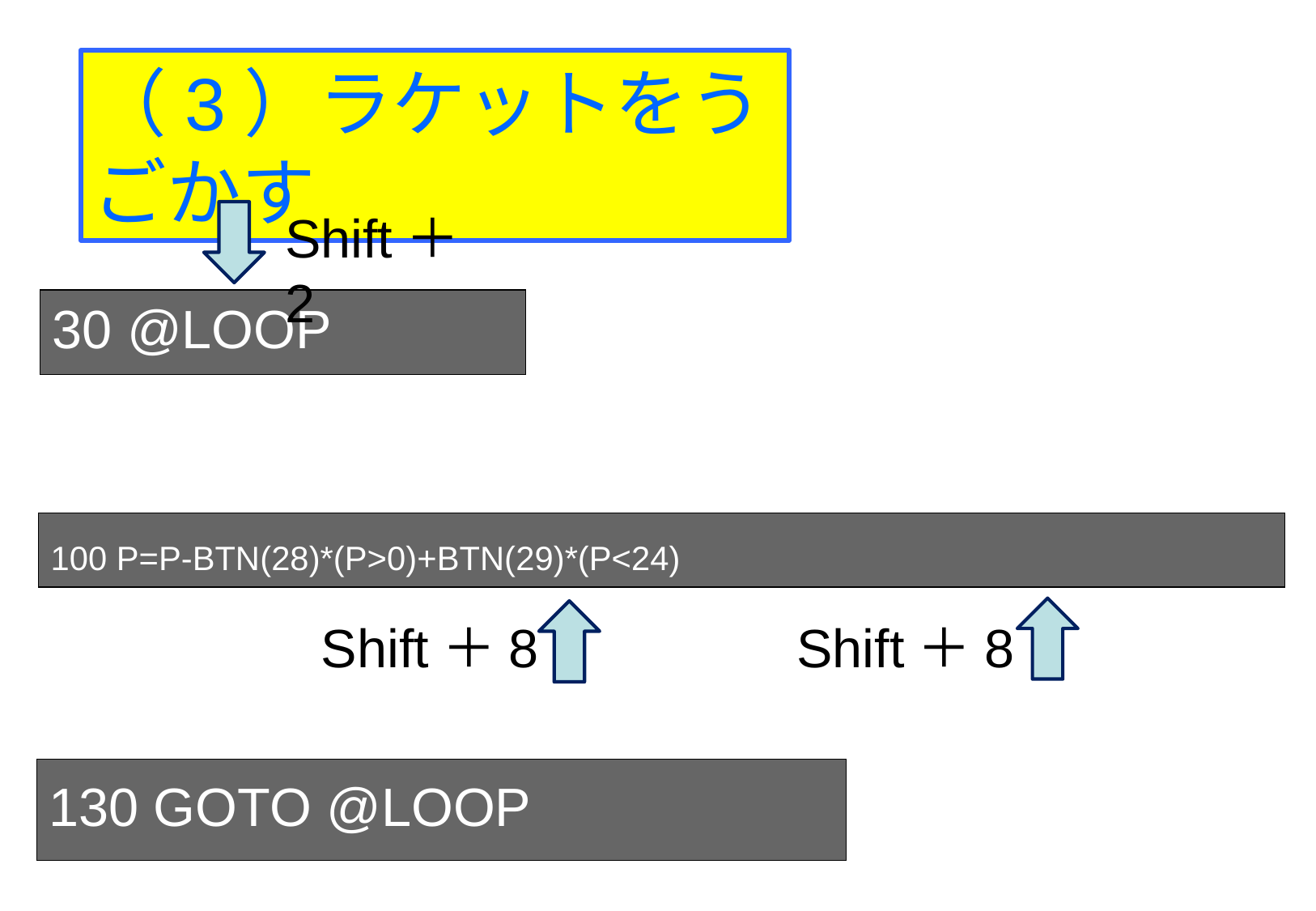

（3）ラケットをうごかす
Shift＋2

30 @LOOP
100 P=P-BTN(28)*(P>0)+BTN(29)*(P<24)

Shift＋8
Shift＋8
130 GOTO @LOOP